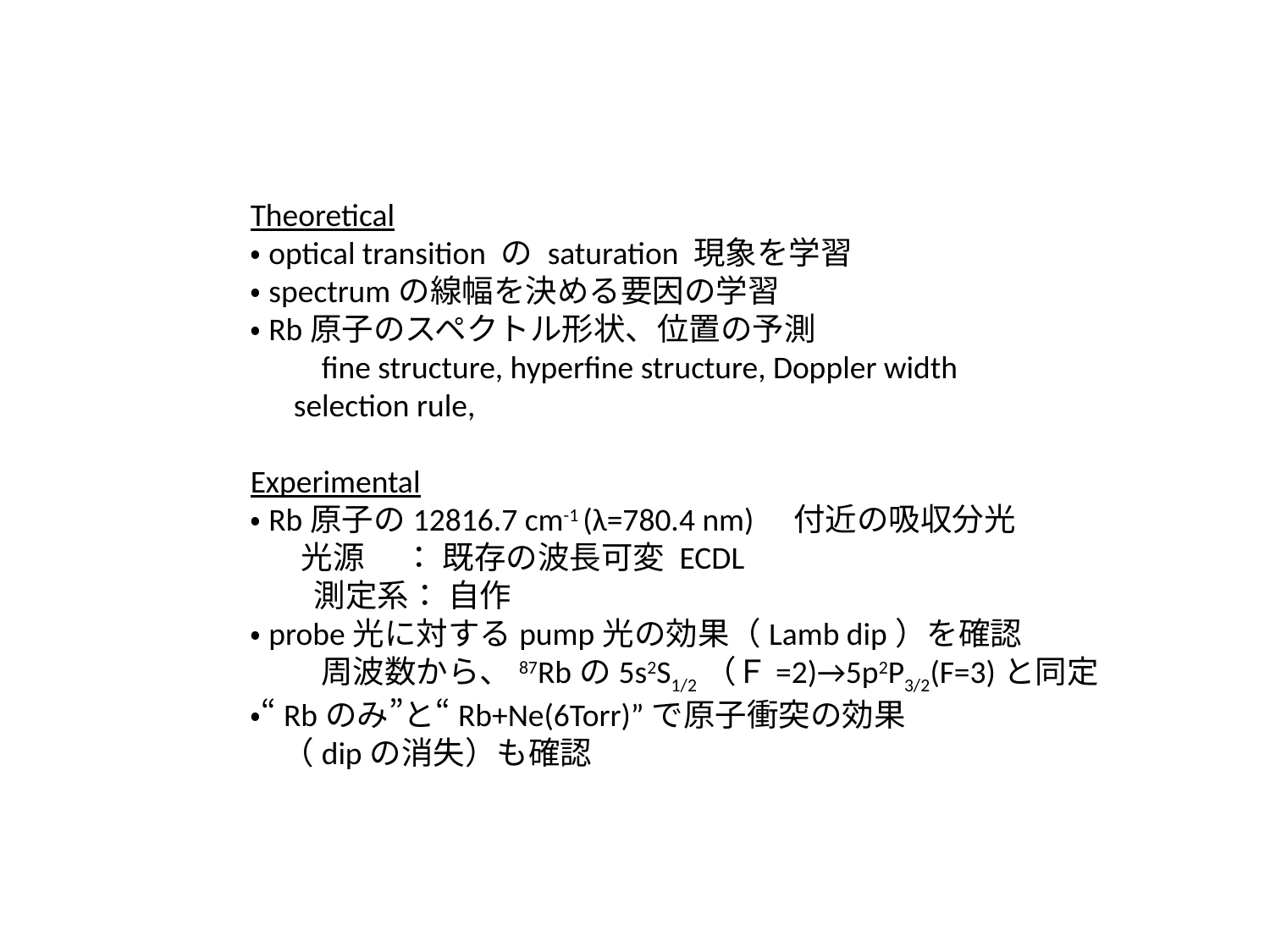

Theoretical
・optical transition の saturation 現象を学習
・spectrumの線幅を決める要因の学習
・Rb原子のスペクトル形状、位置の予測
　　fine structure, hyperfine structure, Doppler width
      selection rule,

Experimental
・Rb原子の12816.7 cm-1 (λ=780.4 nm)　付近の吸収分光
      光源　 ： 既存の波長可変 ECDL
　　測定系： 自作
・probe光に対するpump光の効果（Lamb dip）を確認
　　 周波数から、87Rbの5s2S1/2（Ｆ=2)→5p2P3/2(F=3)と同定
・“Rbのみ”と“Rb+Ne(6Torr)”で原子衝突の効果
　（dipの消失）も確認